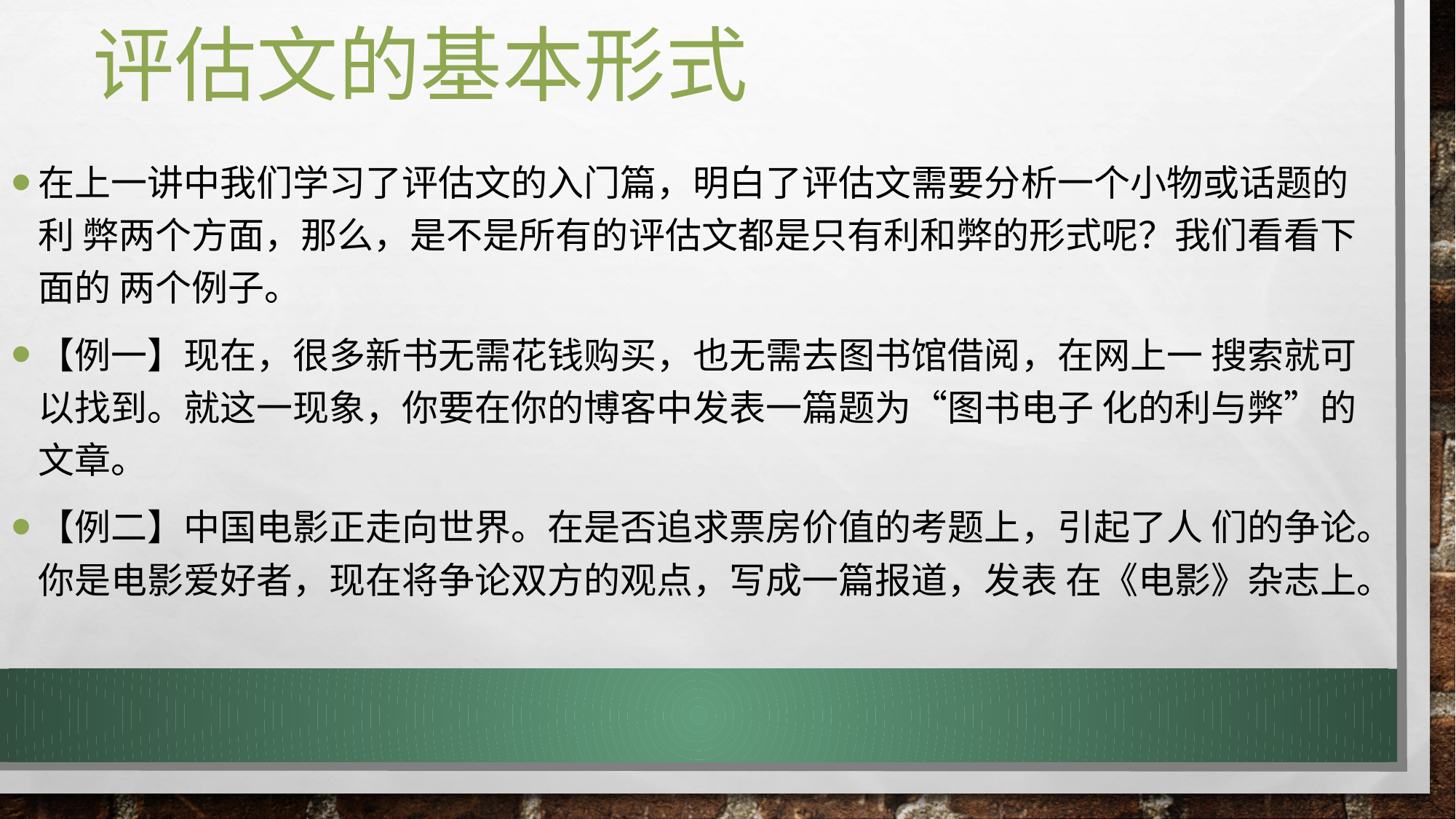

# 评估文的基本形式
在上一讲中我们学习了评估文的入门篇，明白了评估文需要分析一个小物或话题的利 弊两个方面，那么，是不是所有的评估文都是只有利和弊的形式呢？我们看看下面的 两个例子。
【例一】现在，很多新书无需花钱购买，也无需去图书馆借阅，在网上一 搜索就可以找到。就这一现象，你要在你的博客中发表一篇题为“图书电子 化的利与弊”的文章。
【例二】中国电影正走向世界。在是否追求票房价值的考题上，引起了人 们的争论。你是电影爱好者，现在将争论双方的观点，写成一篇报道，发表 在《电影》杂志上。